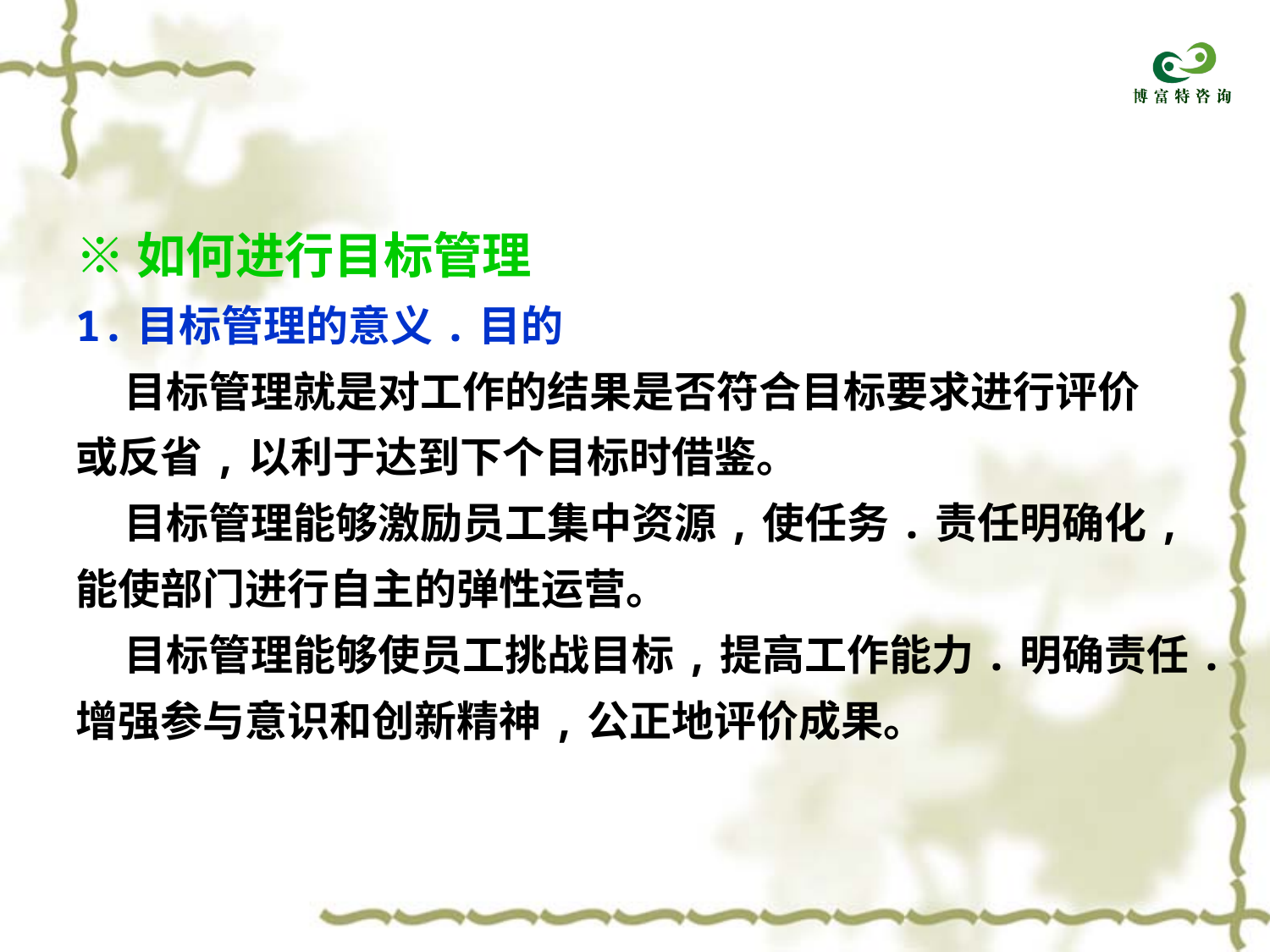

※如何进行目标管理
1.目标管理的意义.目的
    目标管理就是对工作的结果是否符合目标要求进行评价
或反省,以利于达到下个目标时借鉴。
    目标管理能够激励员工集中资源,使任务.责任明确化,
能使部门进行自主的弹性运营。
    目标管理能够使员工挑战目标,提高工作能力.明确责任.
增强参与意识和创新精神,公正地评价成果。